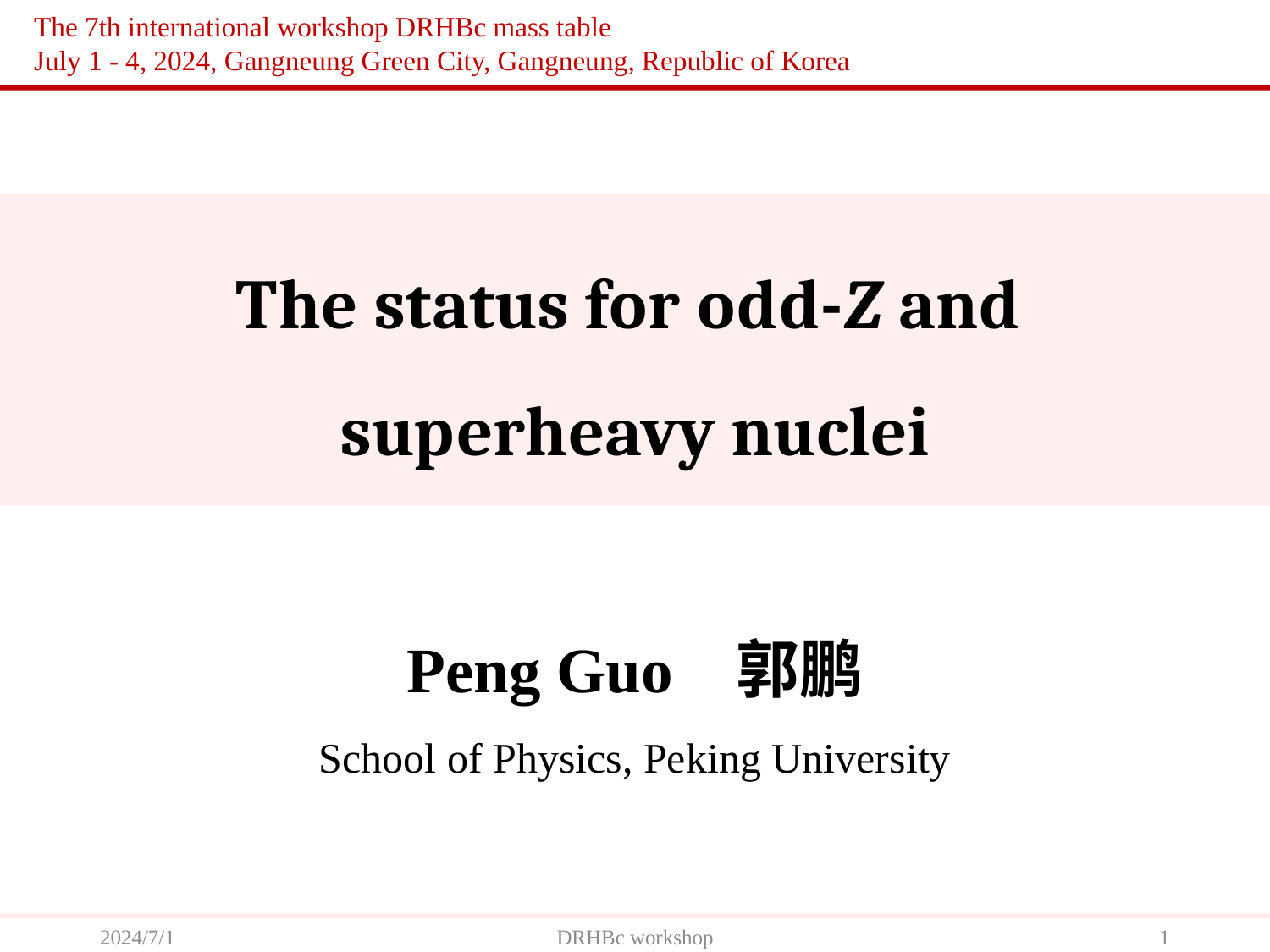

The 7th international workshop DRHBc mass table
July 1 - 4, 2024, Gangneung Green City, Gangneung, Republic of Korea

# The status for odd-Z and superheavy nuclei
Peng Guo   郭鹏
School of Physics, Peking University
2024/7/1
DRHBc workshop
1